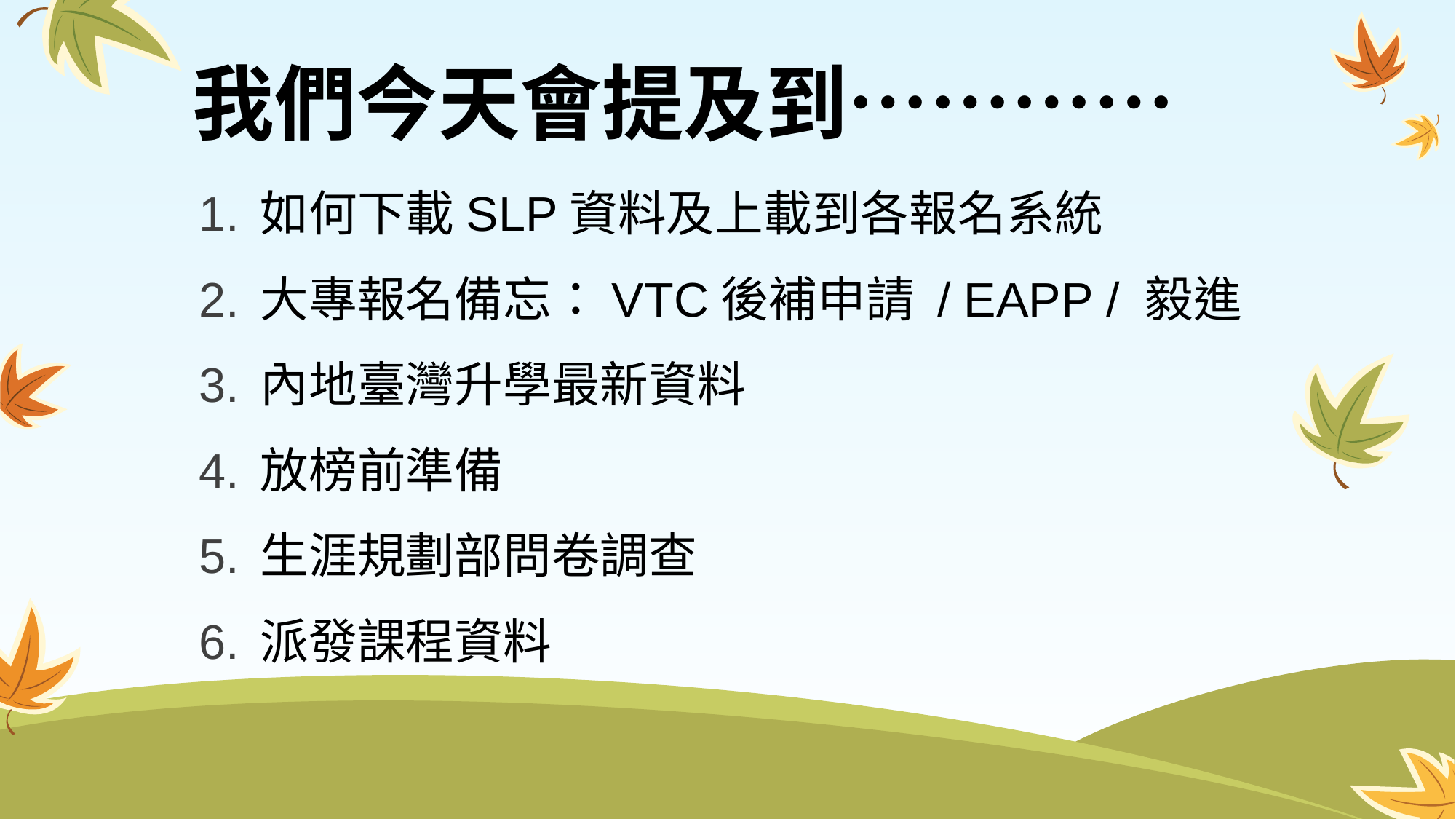

# 我們今天會提及到…………
如何下載SLP資料及上載到各報名系統
⼤專報名備忘：VTC後補申請 / EAPP / 毅進
內地臺灣升學最新資料
放榜前準備
⽣涯規劃部問卷調查
派發課程資料